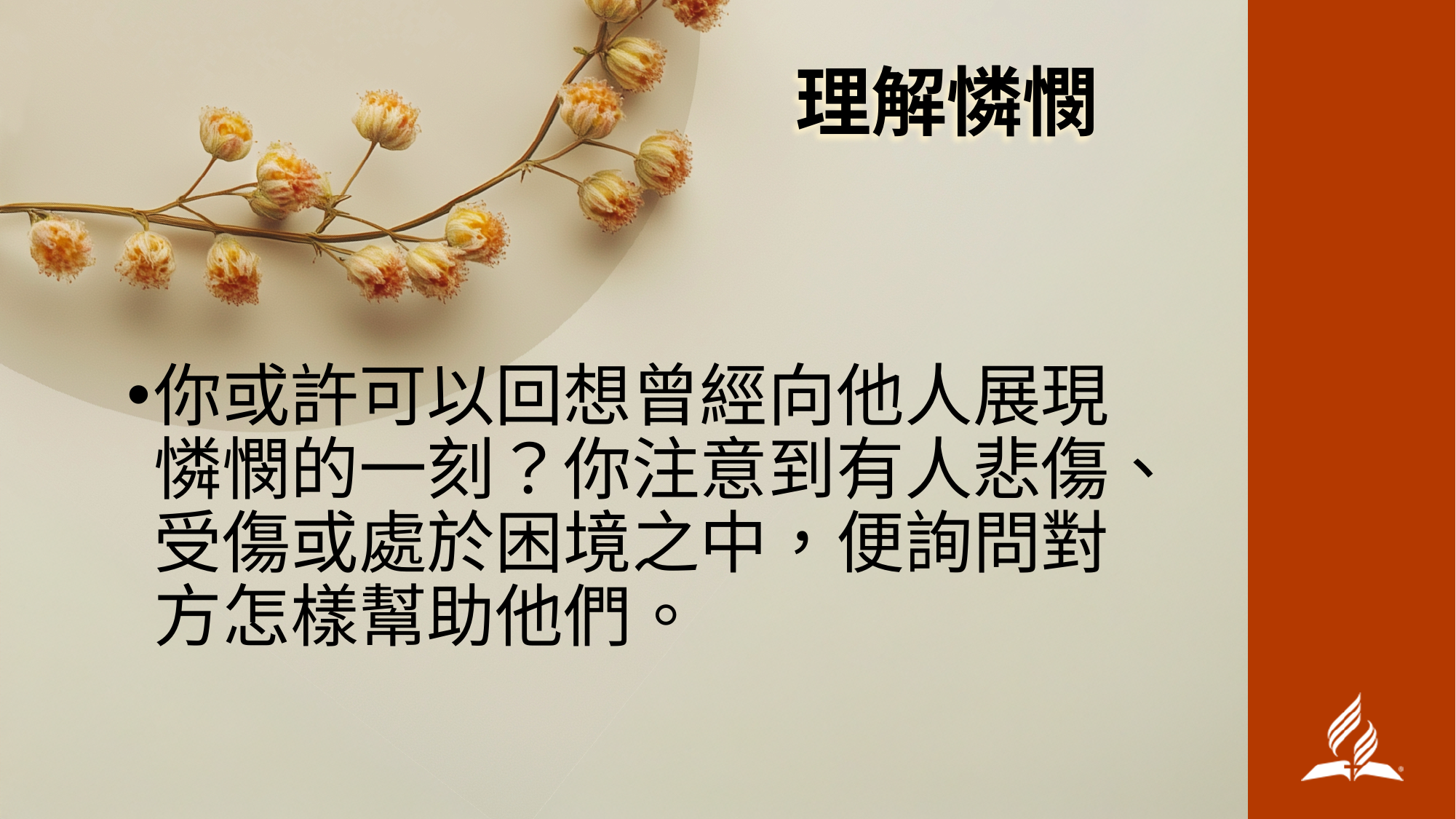

#
理解憐憫
你或許可以回想曾經向他人展現憐憫的一刻？你注意到有人悲傷、受傷或處於困境之中，便詢問對方怎樣幫助他們。